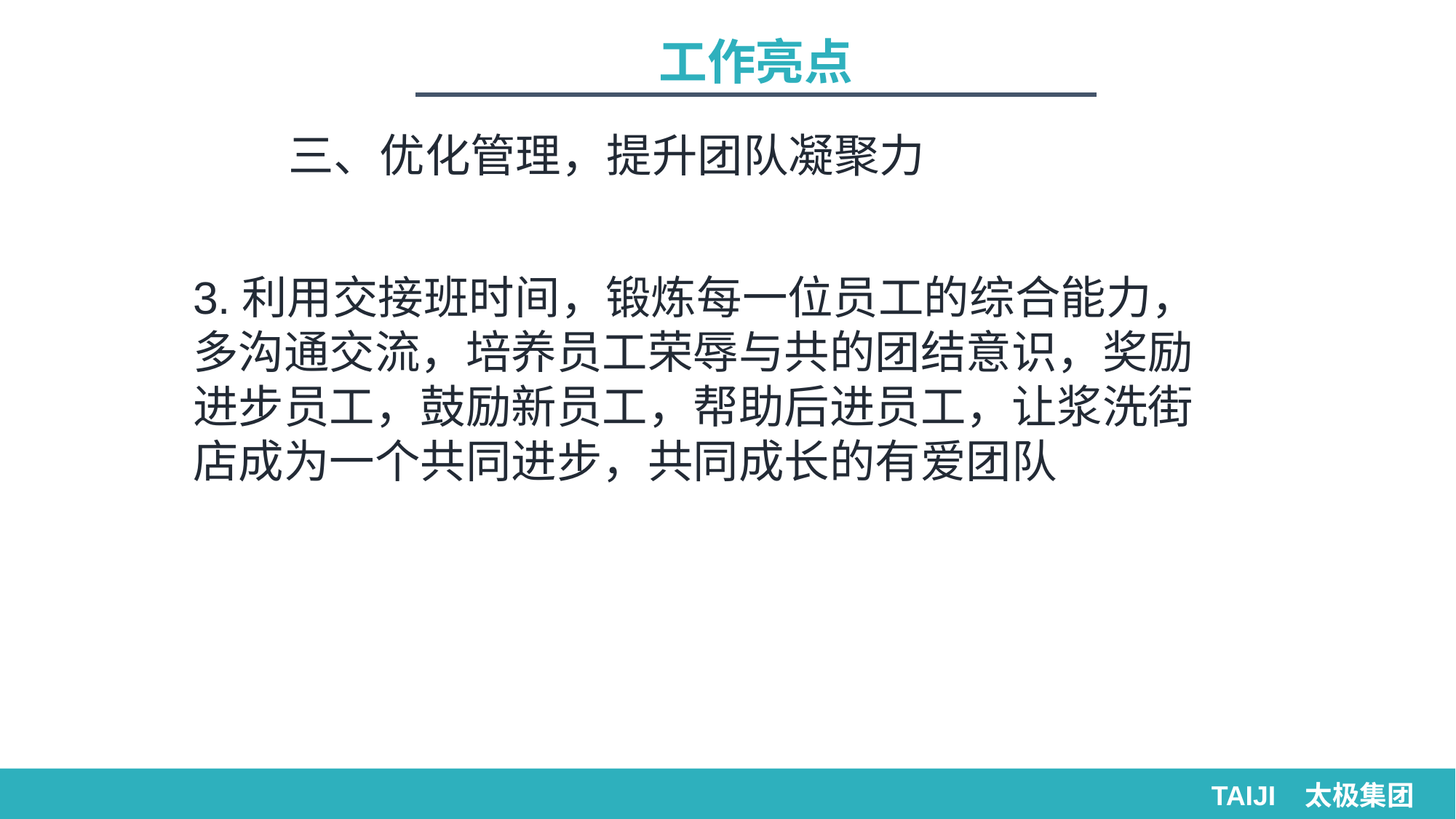

工作亮点
三、优化管理，提升团队凝聚力
3.利用交接班时间，锻炼每一位员工的综合能力，多沟通交流，培养员工荣辱与共的团结意识，奖励进步员工，鼓励新员工，帮助后进员工，让浆洗街店成为一个共同进步，共同成长的有爱团队

TAIJI   太极集团